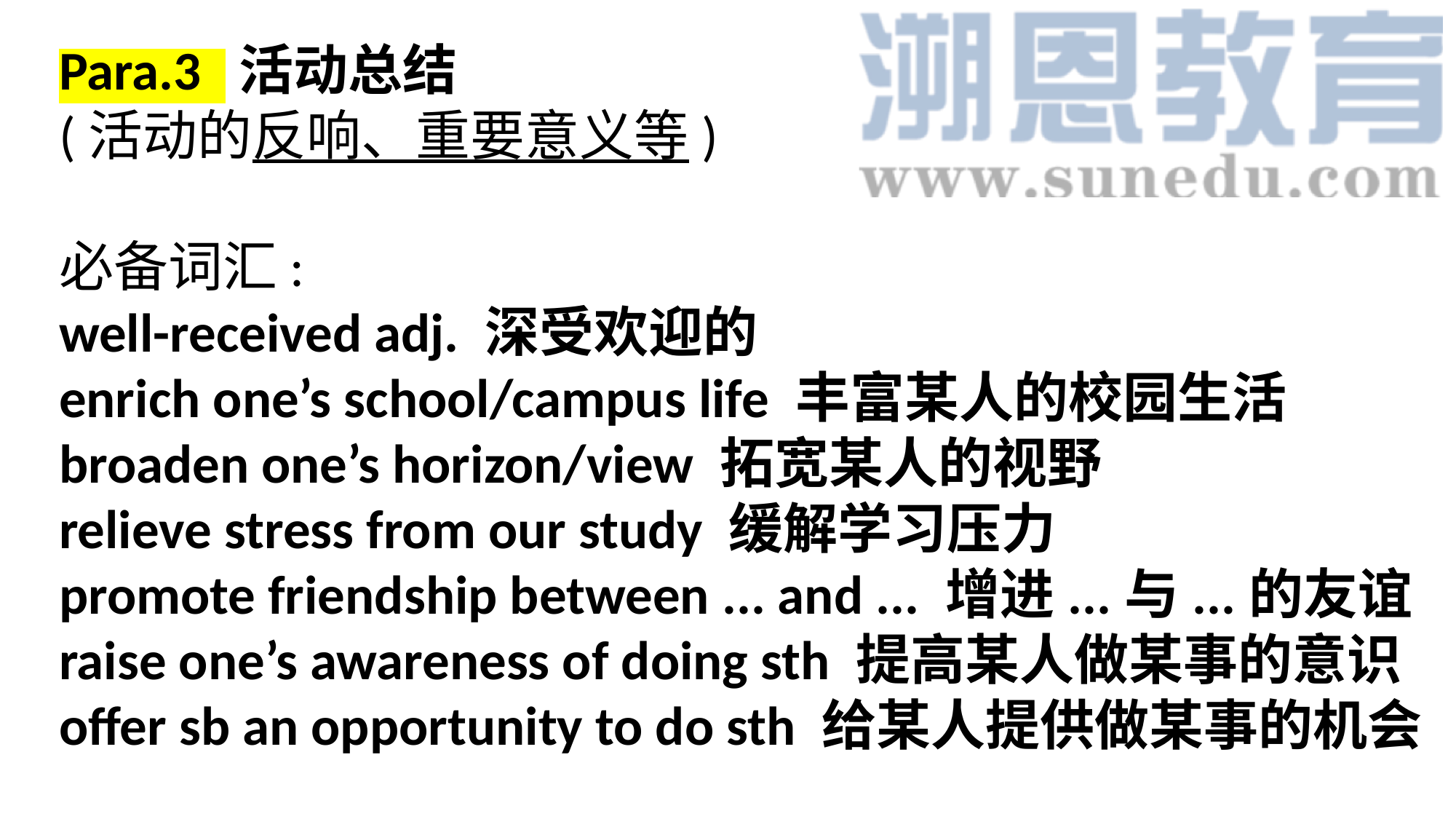

Para.3  活动总结
(活动的反响、重要意义等)

必备词汇:
well-received adj. 深受欢迎的
enrich one’s school/campus life 丰富某人的校园生活
broaden one’s horizon/view 拓宽某人的视野
relieve stress from our study 缓解学习压力
promote friendship between ... and ... 增进...与...的友谊
raise one’s awareness of doing sth 提高某人做某事的意识
offer sb an opportunity to do sth 给某人提供做某事的机会